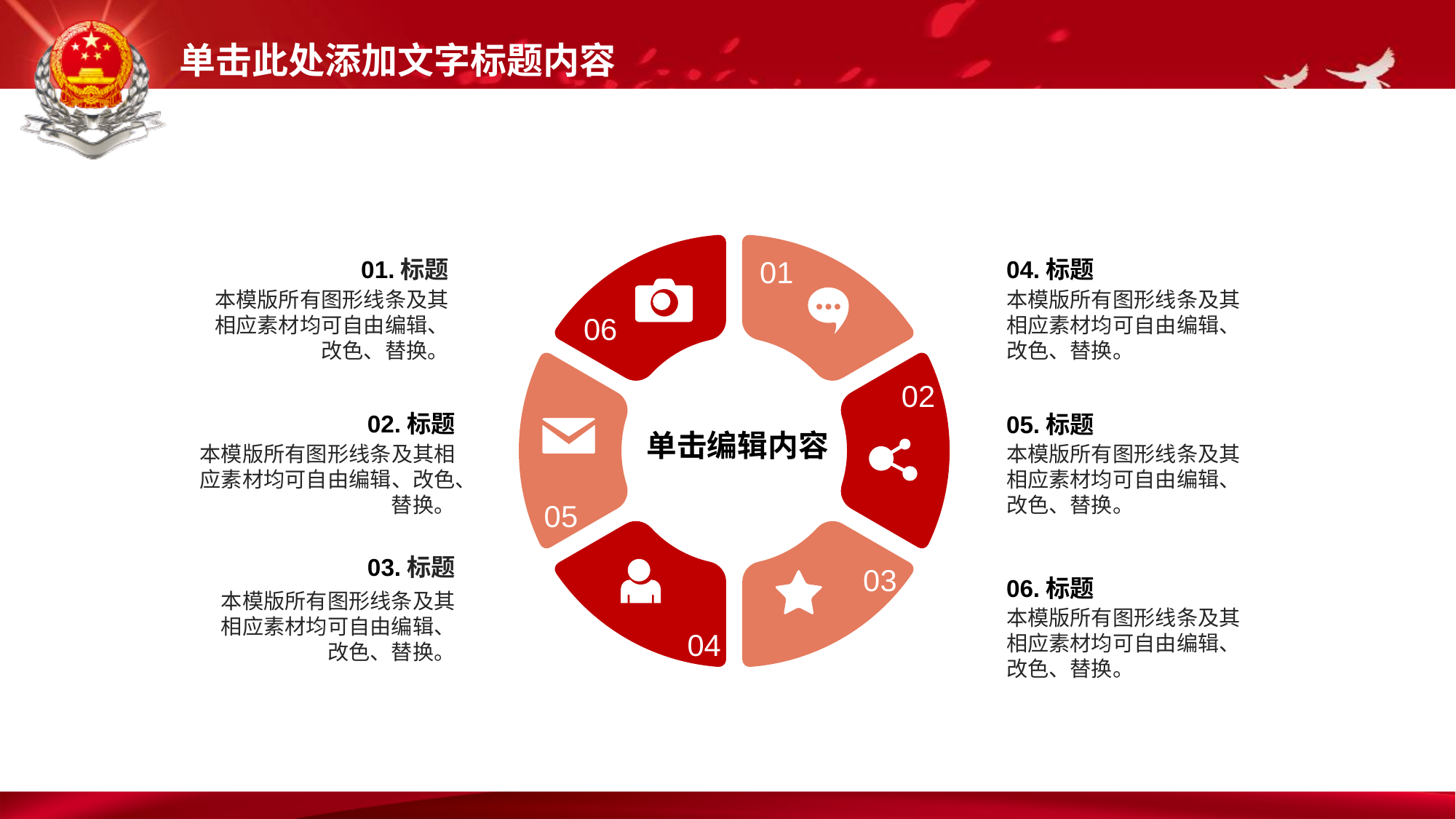

01

06

02

05

03

04
单击编辑内容
01.标题
本模版所有图形线条及其相应素材均可自由编辑、改色、替换。
02.标题
本模版所有图形线条及其相应素材均可自由编辑、改色、替换。
03.标题
本模版所有图形线条及其相应素材均可自由编辑、改色、替换。
04.标题
本模版所有图形线条及其相应素材均可自由编辑、改色、替换。
05.标题
本模版所有图形线条及其相应素材均可自由编辑、改色、替换。
06.标题
本模版所有图形线条及其相应素材均可自由编辑、改色、替换。